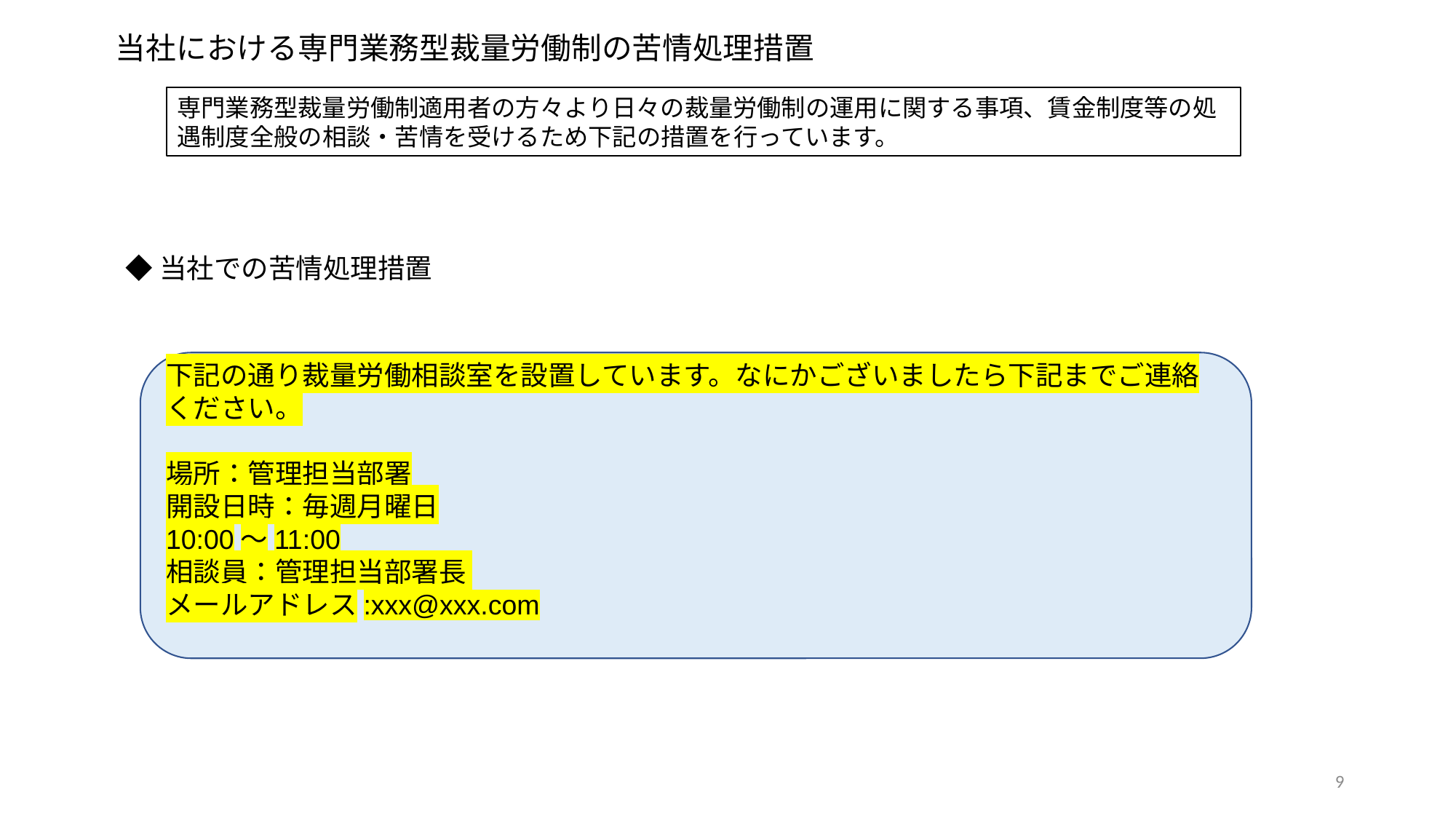

当社における専門業務型裁量労働制の苦情処理措置
専門業務型裁量労働制適用者の方々より日々の裁量労働制の運用に関する事項、賃金制度等の処遇制度全般の相談・苦情を受けるため下記の措置を行っています。
◆当社での苦情処理措置
下記の通り裁量労働相談室を設置しています。なにかございましたら下記までご連絡ください。

場所：管理担当部署
開設日時：毎週月曜日
10:00～11:00
相談員：管理担当部署長
メールアドレス:xxx@xxx.com

9